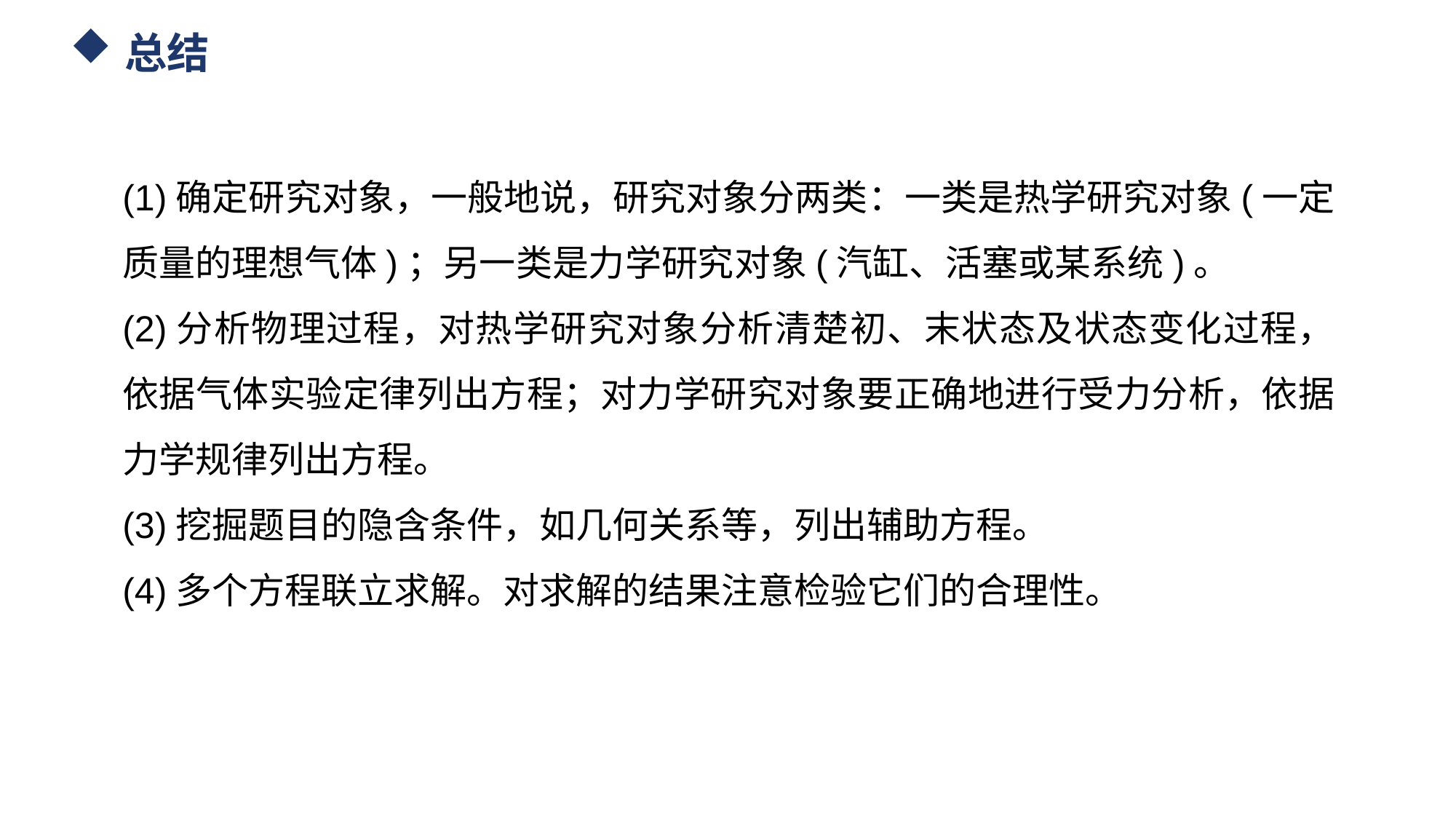

总结
	(1)确定研究对象，一般地说，研究对象分两类：一类是热学研究对象(一定质量的理想气体)；另一类是力学研究对象(汽缸、活塞或某系统)。
	(2)分析物理过程，对热学研究对象分析清楚初、末状态及状态变化过程，依据气体实验定律列出方程；对力学研究对象要正确地进行受力分析，依据力学规律列出方程。
	(3)挖掘题目的隐含条件，如几何关系等，列出辅助方程。
	(4)多个方程联立求解。对求解的结果注意检验它们的合理性。